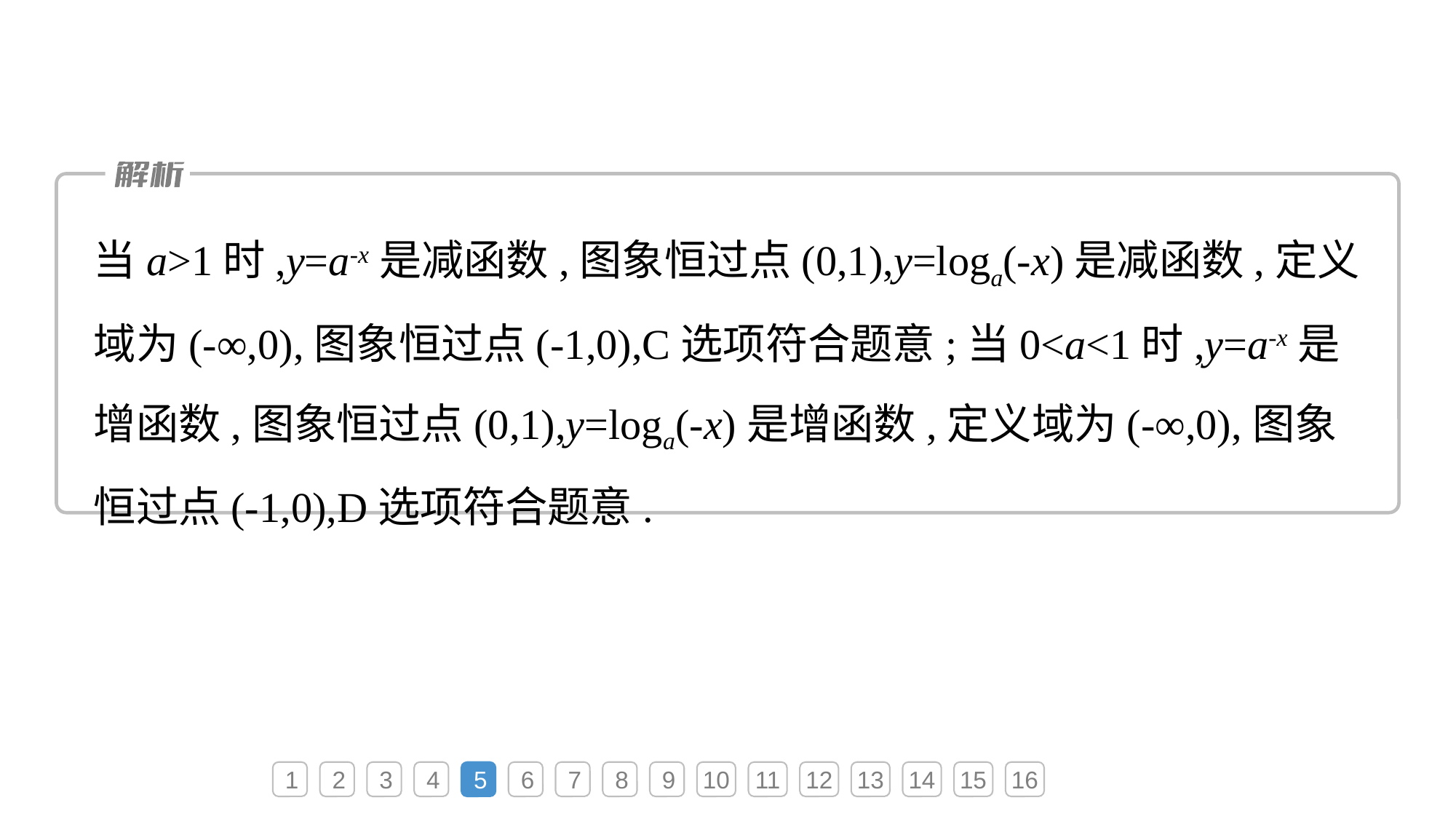

当a>1时,y=a-x是减函数,图象恒过点(0,1),y=loga(-x)是减函数,定义域为(-∞,0),图象恒过点(-1,0),C选项符合题意;当0<a<1时,y=a-x是增函数,图象恒过点(0,1),y=loga(-x)是增函数,定义域为(-∞,0),图象恒过点(-1,0),D选项符合题意.
1
2
3
4
5
6
7
8
9
10
11
12
13
14
15
16